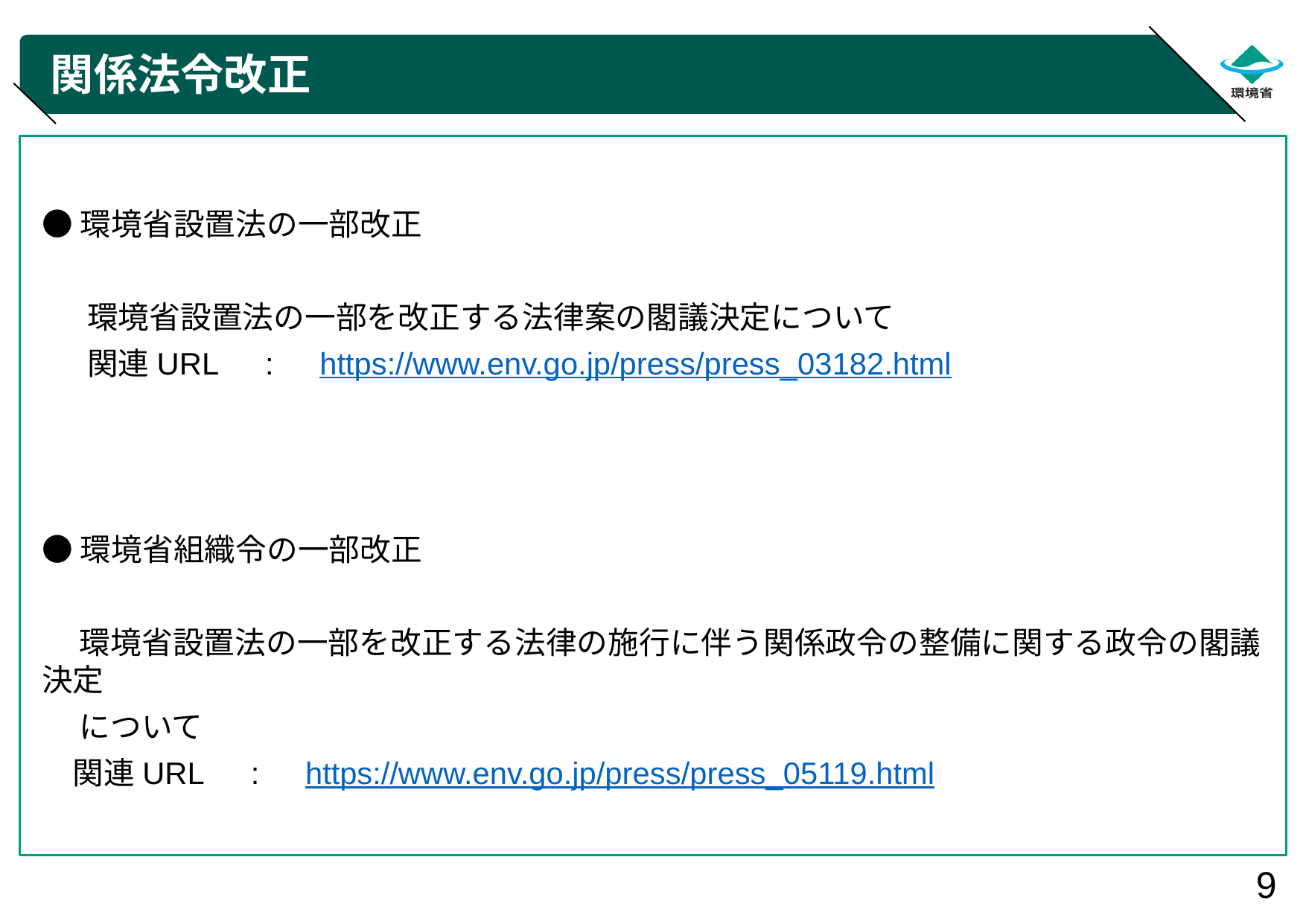

# 関係法令改正

●環境省設置法の一部改正

 　環境省設置法の一部を改正する法律案の閣議決定について
 　関連URL　:　https://www.env.go.jp/press/press_03182.html

●環境省組織令の一部改正

　 環境省設置法の一部を改正する法律の施行に伴う関係政令の整備に関する政令の閣議決定
　 について
　関連URL　:　https://www.env.go.jp/press/press_05119.html